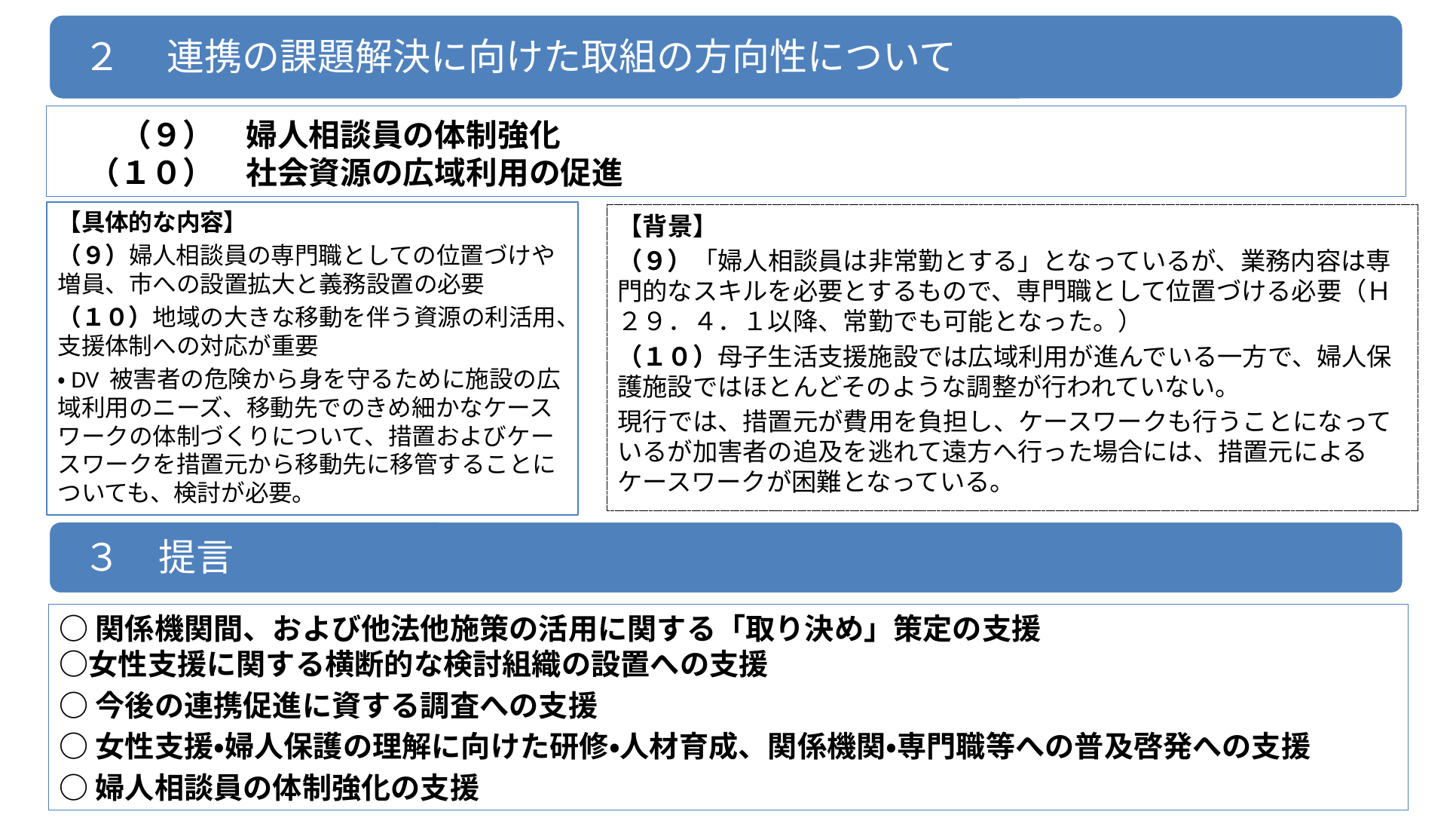

２ 　連携の課題解決に向けた取組の方向性について
　　（９）　婦人相談員の体制強化
　（１０）　社会資源の広域利用の促進
【具体的な内容】
（９）婦人相談員の専門職としての位置づけや増員、市への設置拡大と義務設置の必要
（１０）地域の大きな移動を伴う資源の利活用、支援体制への対応が重要
・DV 被害者の危険から身を守るために施設の広域利用のニーズ、移動先でのきめ細かなケースワークの体制づくりについて、措置およびケースワークを措置元から移動先に移管することについても、検討が必要。

【背景】
（９）「婦人相談員は非常勤とする」となっているが、業務内容は専門的なスキルを必要とするもので、専門職として位置づける必要（Ｈ２９．４．１以降、常勤でも可能となった。）
（１０）母子生活支援施設では広域利用が進んでいる一方で、婦人保護施設ではほとんどそのような調整が行われていない。
現行では、措置元が費用を負担し、ケースワークも行うことになっているが加害者の追及を逃れて遠方へ行った場合には、措置元によるケースワークが困難となっている。

３　提言
○関係機関間、および他法他施策の活用に関する「取り決め」策定の支援
○女性支援に関する横断的な検討組織の設置への支援
○今後の連携促進に資する調査への支援
○女性支援・婦人保護の理解に向けた研修・人材育成、関係機関・専門職等への普及啓発への支援
○婦人相談員の体制強化の支援